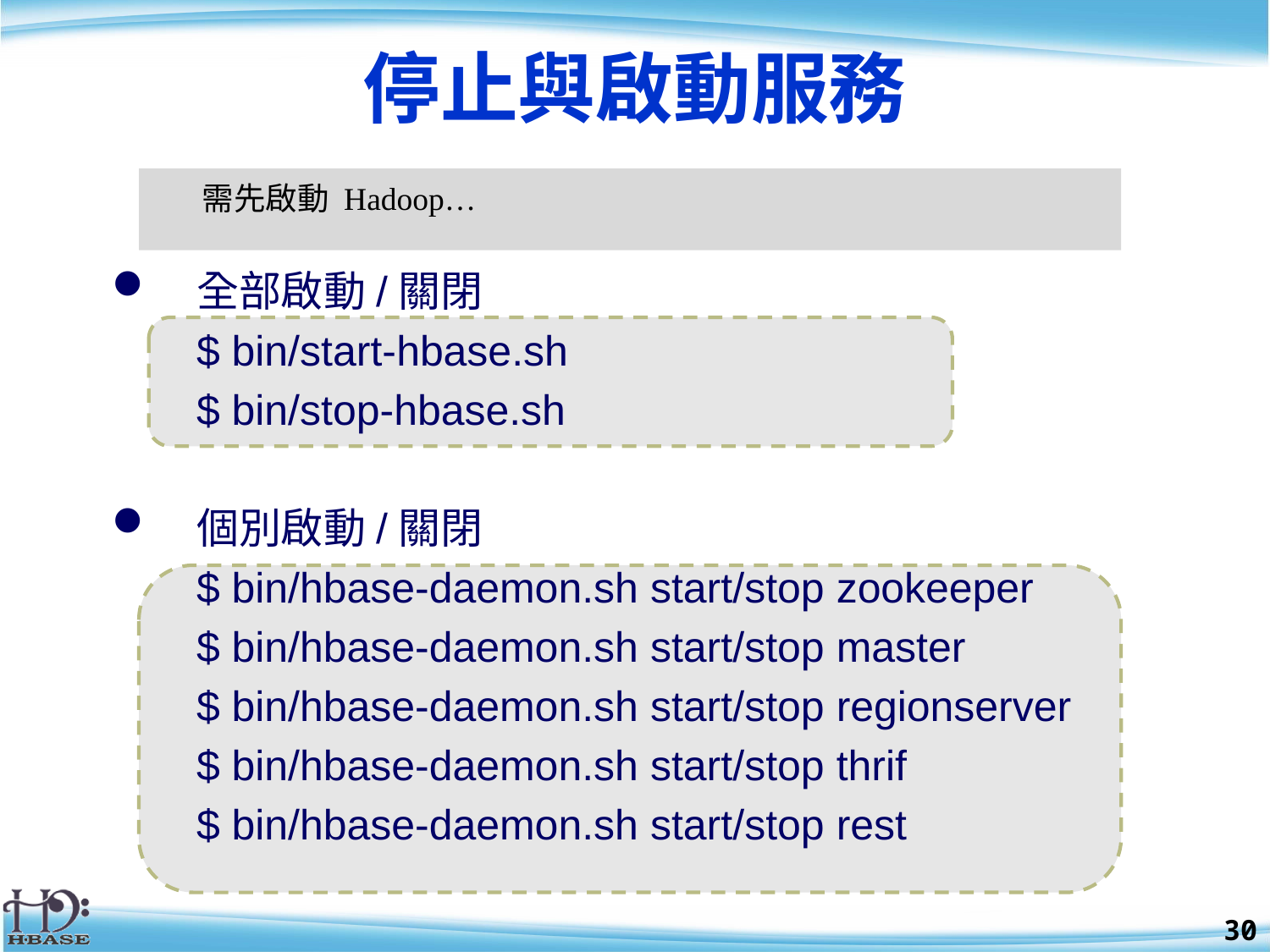

# 停止與啟動服務
      需先啟動 Hadoop…
全部啟動/關閉
	$ bin/start-hbase.sh
	$ bin/stop-hbase.sh

個別啟動/關閉
	$ bin/hbase-daemon.sh start/stop zookeeper
	$ bin/hbase-daemon.sh start/stop master
	$ bin/hbase-daemon.sh start/stop regionserver
	$ bin/hbase-daemon.sh start/stop thrif
	$ bin/hbase-daemon.sh start/stop rest

30